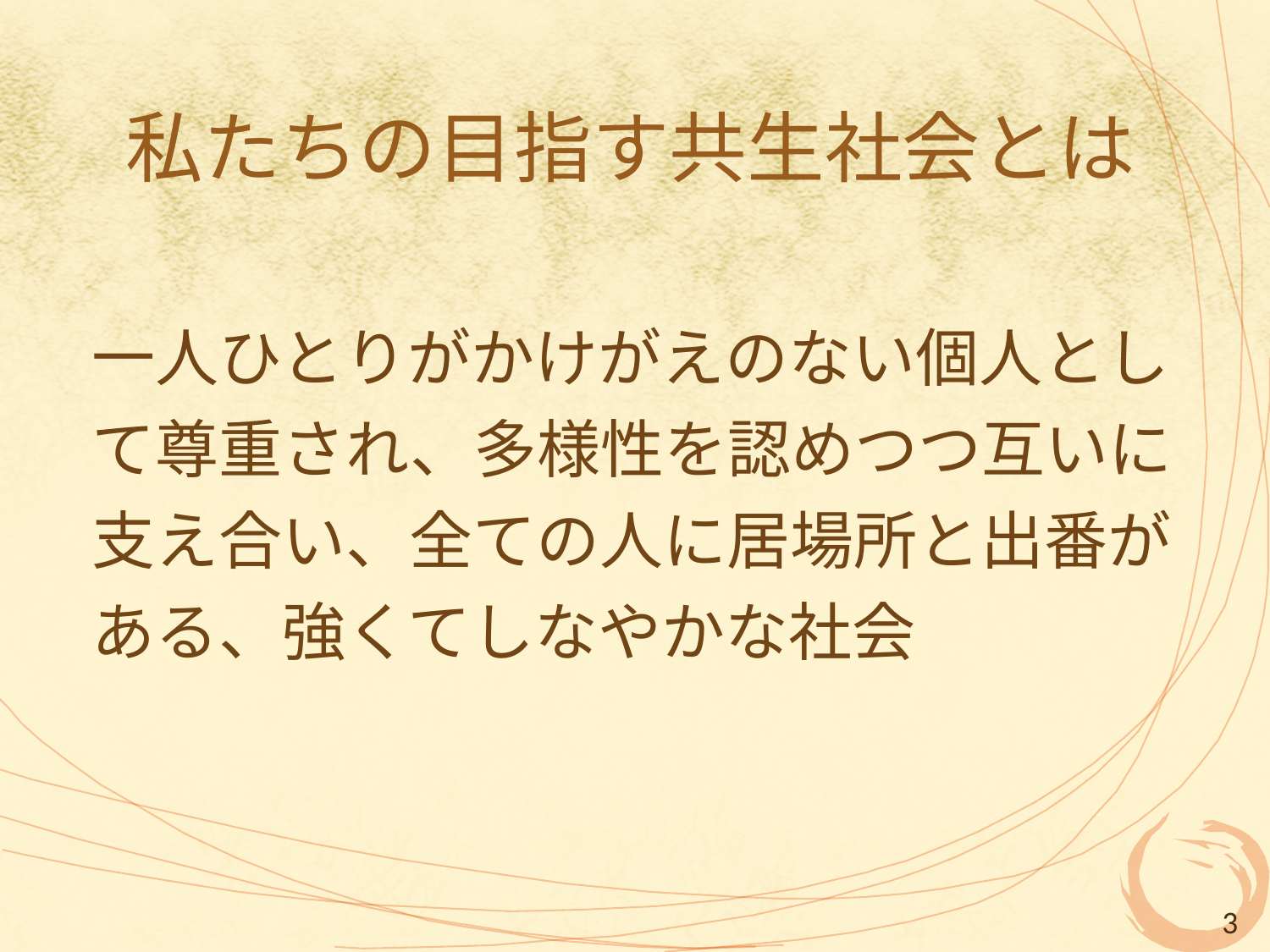

# 私たちの目指す共生社会とは
一人ひとりがかけがえのない個人として尊重され、多様性を認めつつ互いに支え合い、全ての人に居場所と出番がある、強くてしなやかな社会

3